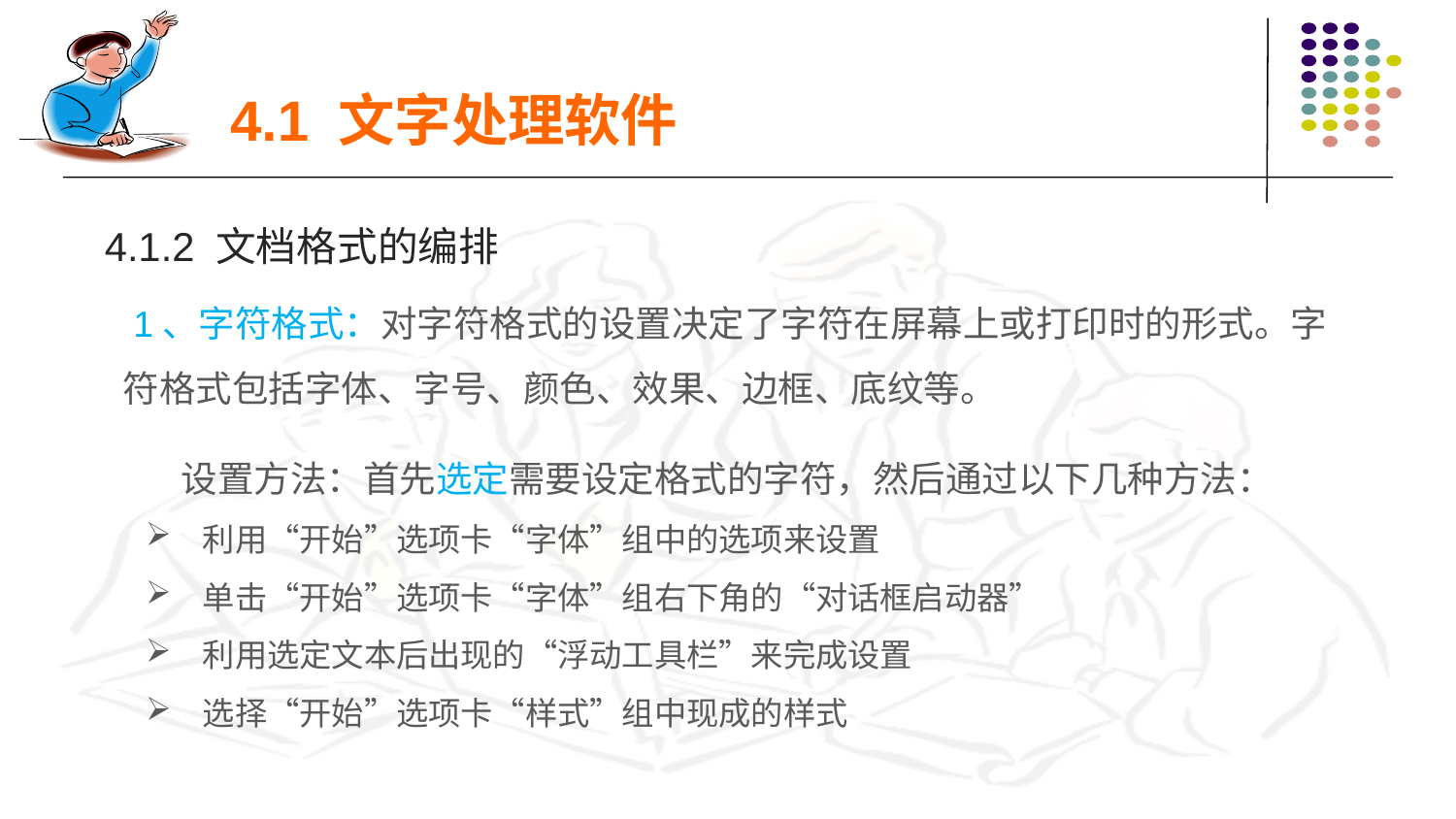

4.1 文字处理软件
4.1.2 文档格式的编排
 1、字符格式：对字符格式的设置决定了字符在屏幕上或打印时的形式。字符格式包括字体、字号、颜色、效果、边框、底纹等。
      设置方法：首先选定需要设定格式的字符，然后通过以下几种方法：
  利用“开始”选项卡“字体”组中的选项来设置
  单击“开始”选项卡“字体”组右下角的“对话框启动器”
  利用选定文本后出现的“浮动工具栏”来完成设置
  选择“开始”选项卡“样式”组中现成的样式